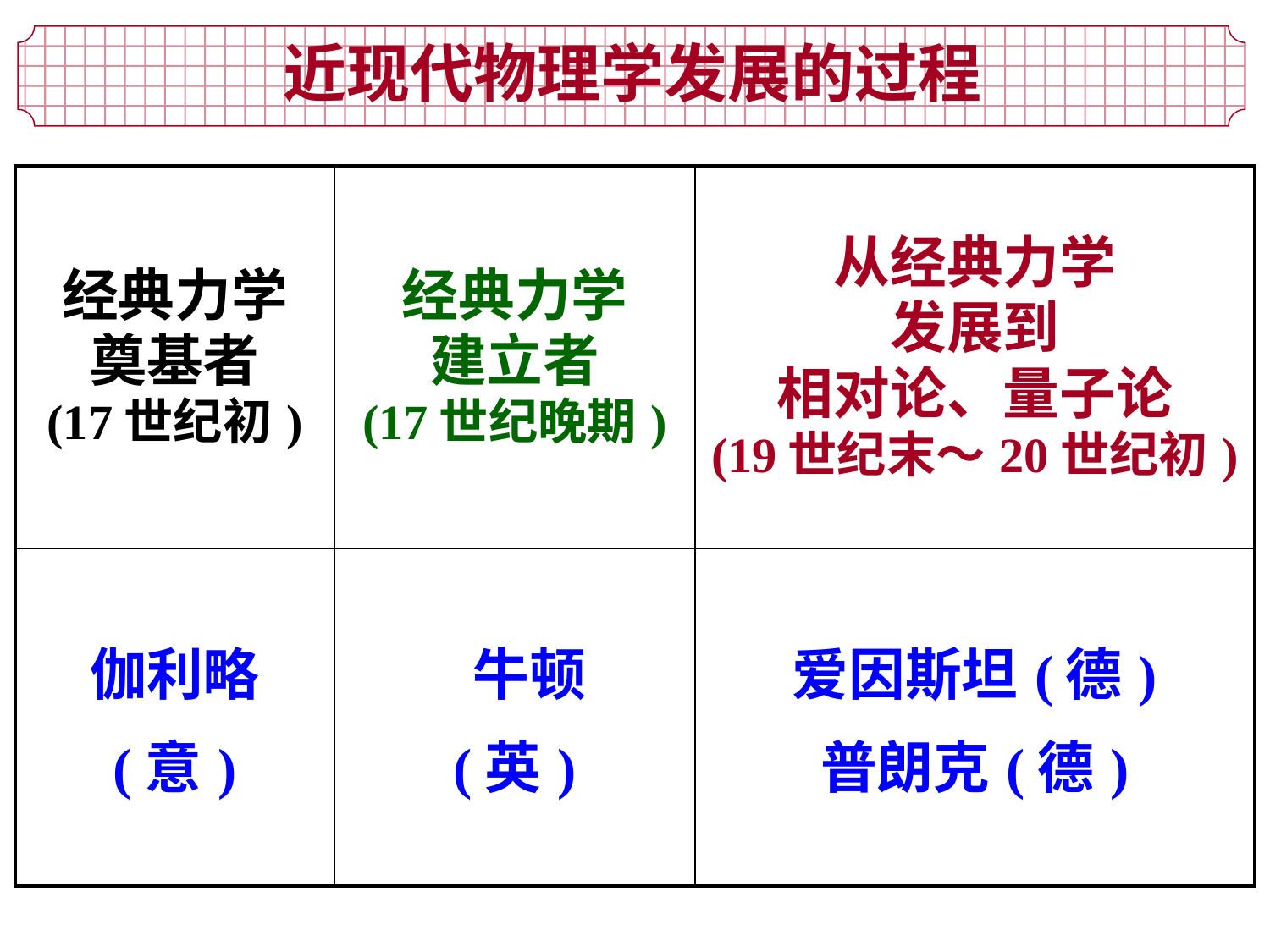

近现代物理学发展的过程
| 经典力学 奠基者 (17世纪初) | 经典力学 建立者 (17世纪晚期) | 从经典力学 发展到 相对论、量子论 (19世纪末～20世纪初) |
| --- | --- | --- |
| 伽利略 (意) | 牛顿 (英) | 爱因斯坦(德) 普朗克(德) |